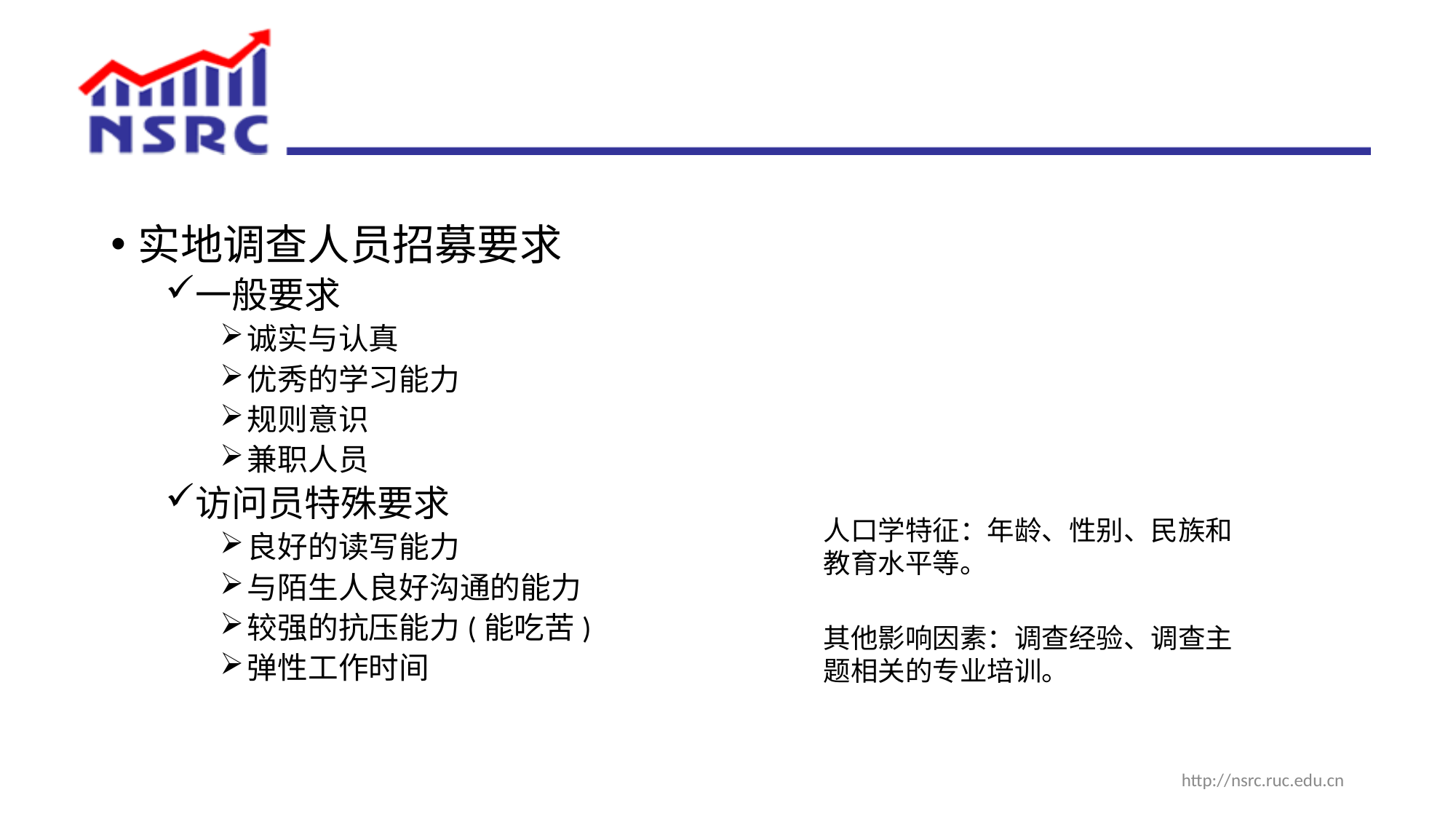

#
实地调查人员招募要求
一般要求
诚实与认真
优秀的学习能力
规则意识
兼职人员
访问员特殊要求
良好的读写能力
与陌生人良好沟通的能力
较强的抗压能力(能吃苦)
弹性工作时间
人口学特征：年龄、性别、民族和教育水平等。
其他影响因素：调查经验、调查主题相关的专业培训。